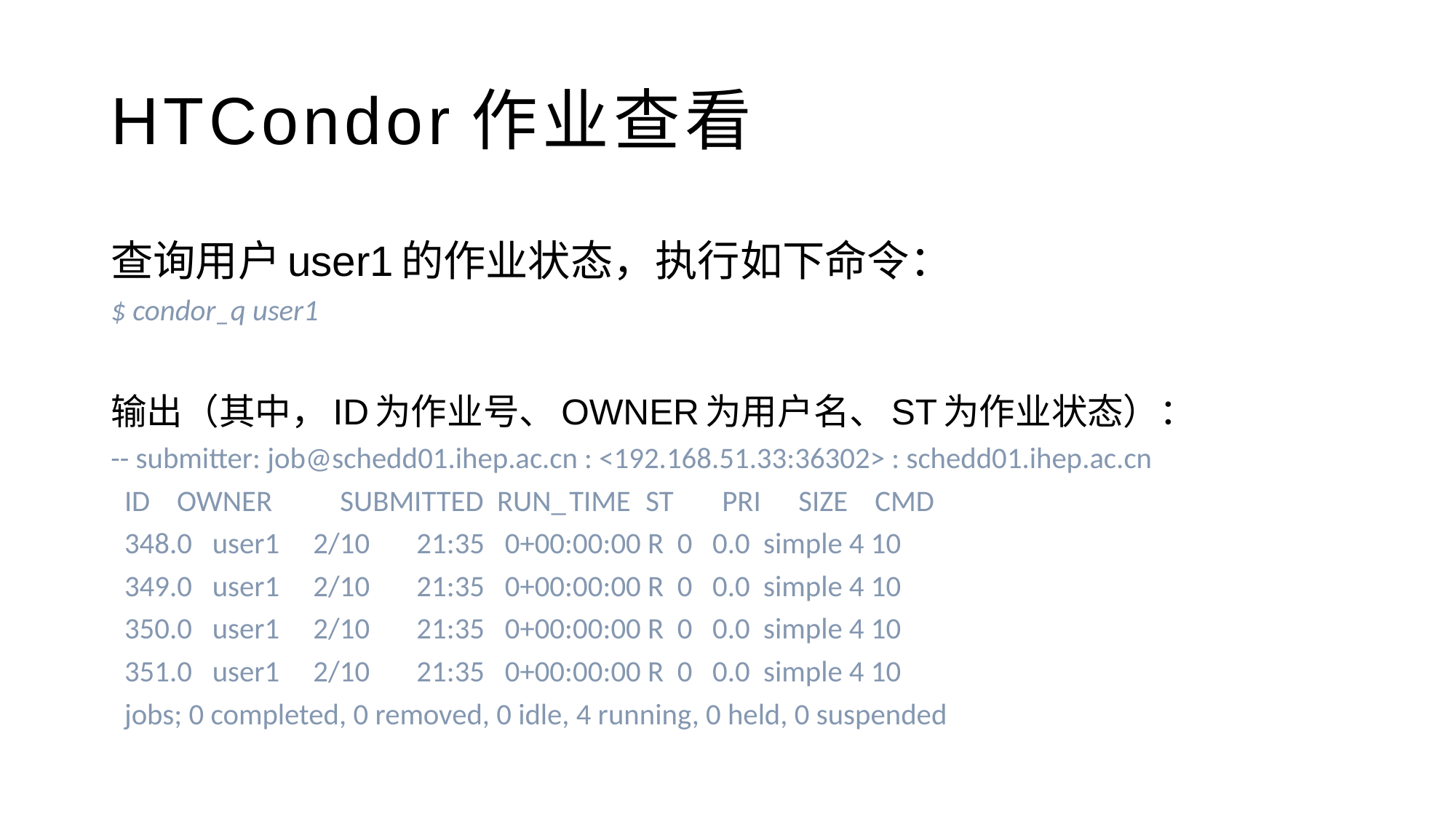

# HTCondor作业查看
查询用户user1的作业状态，执行如下命令：
$ condor_q user1

输出（其中，ID为作业号、OWNER为用户名、ST为作业状态）：
-- submitter: job@schedd01.ihep.ac.cn : <192.168.51.33:36302> : schedd01.ihep.ac.cn
  ID    OWNER 	SUBMITTED  RUN_	TIME 	ST 	PRI 	SIZE 	CMD
  348.0   user1     2/10 	21:35   0+00:00:00 R  0   0.0  simple 4 10
  349.0   user1     2/10 	21:35   0+00:00:00 R  0   0.0  simple 4 10
  350.0   user1     2/10	21:35   0+00:00:00 R  0   0.0  simple 4 10
  351.0   user1     2/10	21:35   0+00:00:00 R  0   0.0  simple 4 10
  jobs; 0 completed, 0 removed, 0 idle, 4 running, 0 held, 0 suspended